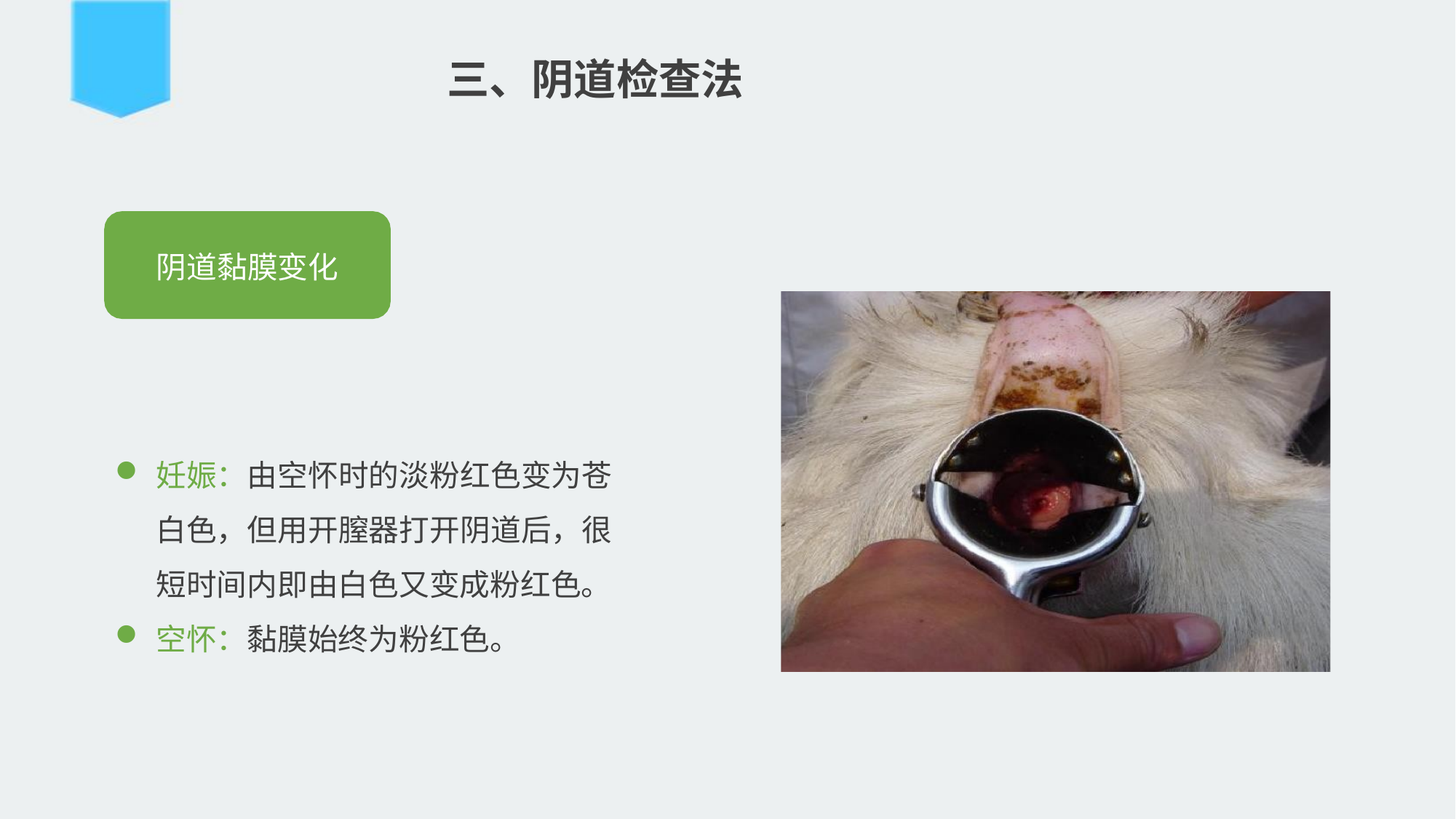

# 三、阴道检查法

阴道黏膜变化

妊娠：由空怀时的淡粉红色变为苍 白色，但用开膣器打开阴道后，很 短时间内即由白色又变成粉红色。
空怀：黏膜始终为粉红色。